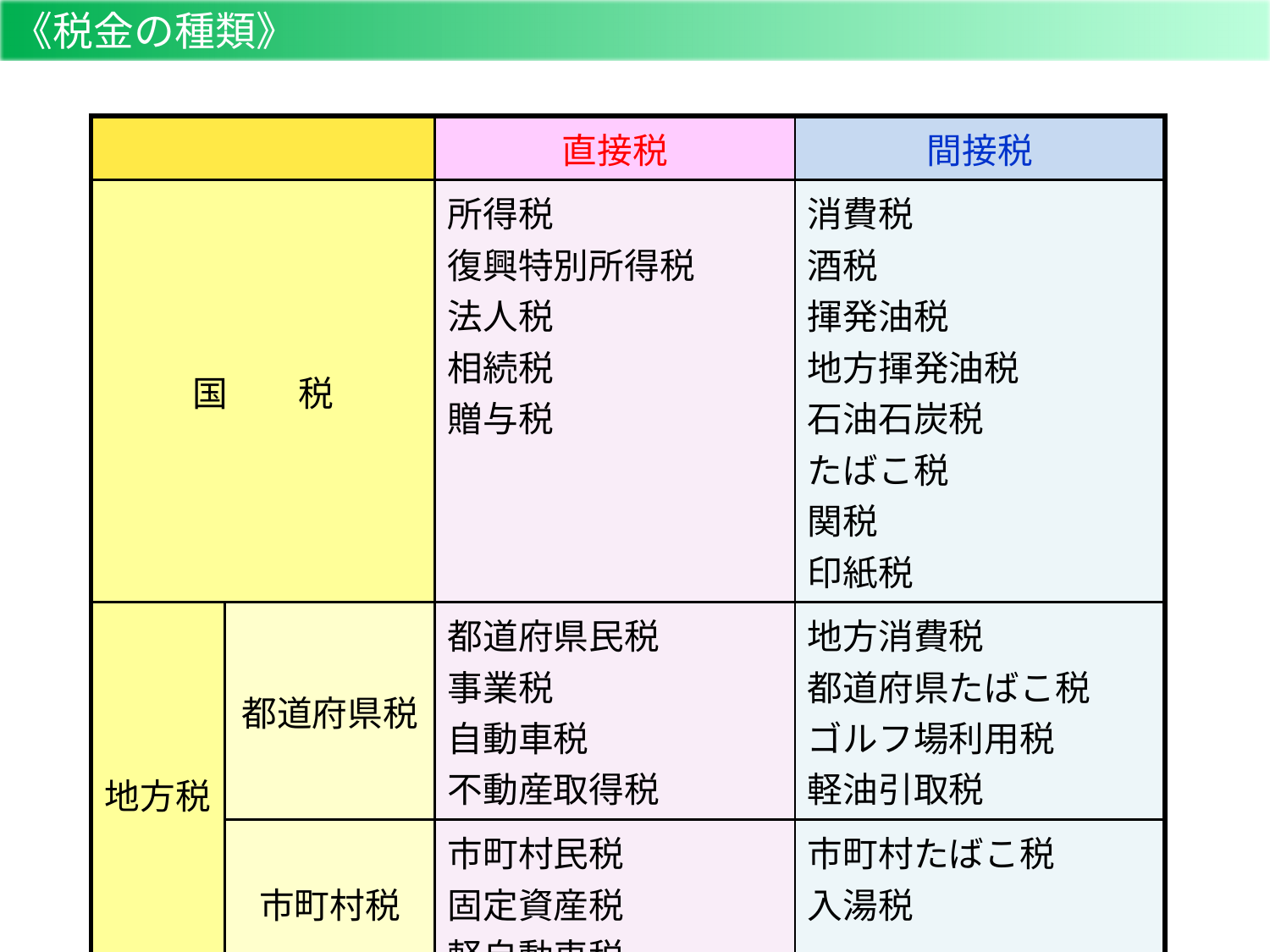

《税金の種類》
|  |  | 直接税 | 間接税 |
| --- | --- | --- | --- |
| 国　　税 |  | 所得税 復興特別所得税 法人税 相続税 贈与税 | 消費税 酒税 揮発油税 地方揮発油税 石油石炭税 たばこ税 関税 印紙税 |
| 地方税 | 都道府県税 | 都道府県民税 事業税 自動車税 不動産取得税 | 地方消費税 都道府県たばこ税 ゴルフ場利用税 軽油引取税 |
|  | 市町村税 | 市町村民税 固定資産税 軽自動車税 | 市町村たばこ税 入湯税 |